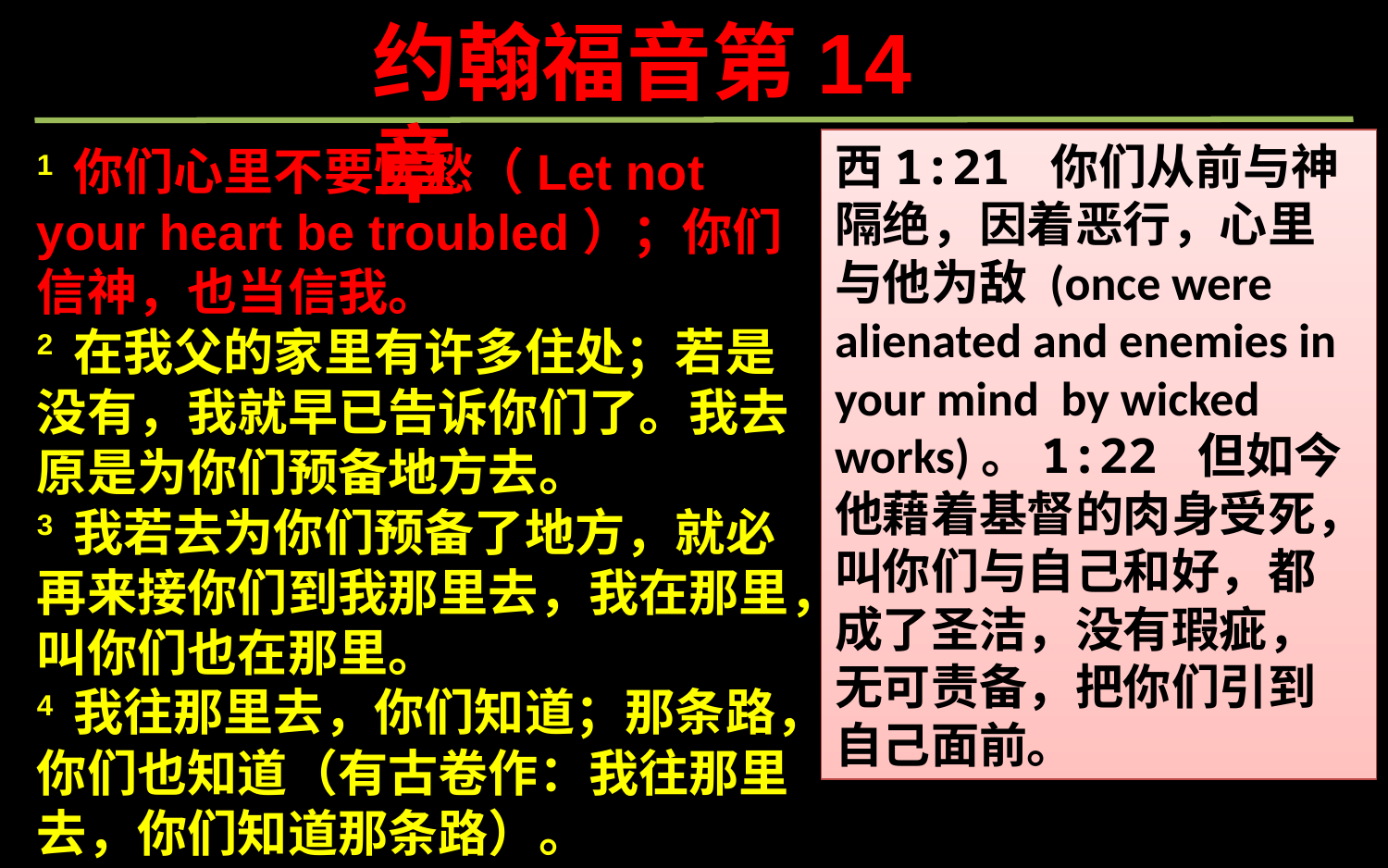

约翰福音第14章
西1:21 你们从前与神隔绝，因着恶行，心里与他为敌 (once were alienated and enemies in your mind  by wicked works)。1:22 但如今他藉着基督的肉身受死，叫你们与自己和好，都成了圣洁，没有瑕疵，无可责备，把你们引到自己面前。
1 你们心里不要忧愁（Let not your heart be troubled）；你们信神，也当信我。
2 在我父的家里有许多住处；若是没有，我就早已告诉你们了。我去原是为你们预备地方去。
3 我若去为你们预备了地方，就必再来接你们到我那里去，我在那里，叫你们也在那里。
4 我往那里去，你们知道；那条路，你们也知道（有古卷作：我往那里去，你们知道那条路）。